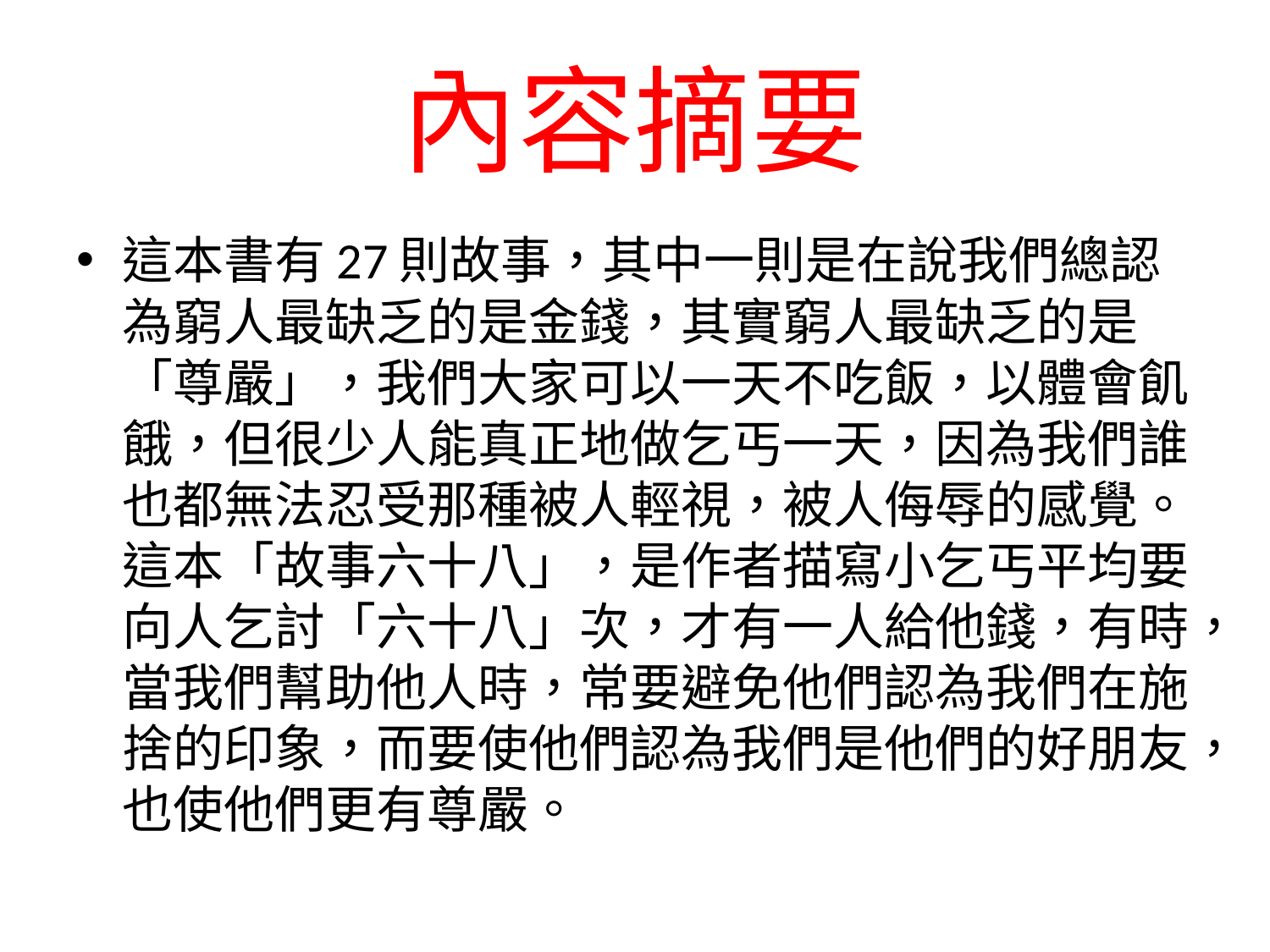

# 內容摘要
這本書有27則故事，其中一則是在說我們總認為窮人最缺乏的是金錢，其實窮人最缺乏的是「尊嚴」，我們大家可以一天不吃飯，以體會飢餓，但很少人能真正地做乞丐一天，因為我們誰也都無法忍受那種被人輕視，被人侮辱的感覺。這本「故事六十八」，是作者描寫小乞丐平均要向人乞討「六十八」次，才有一人給他錢，有時，當我們幫助他人時，常要避免他們認為我們在施捨的印象，而要使他們認為我們是他們的好朋友，也使他們更有尊嚴。